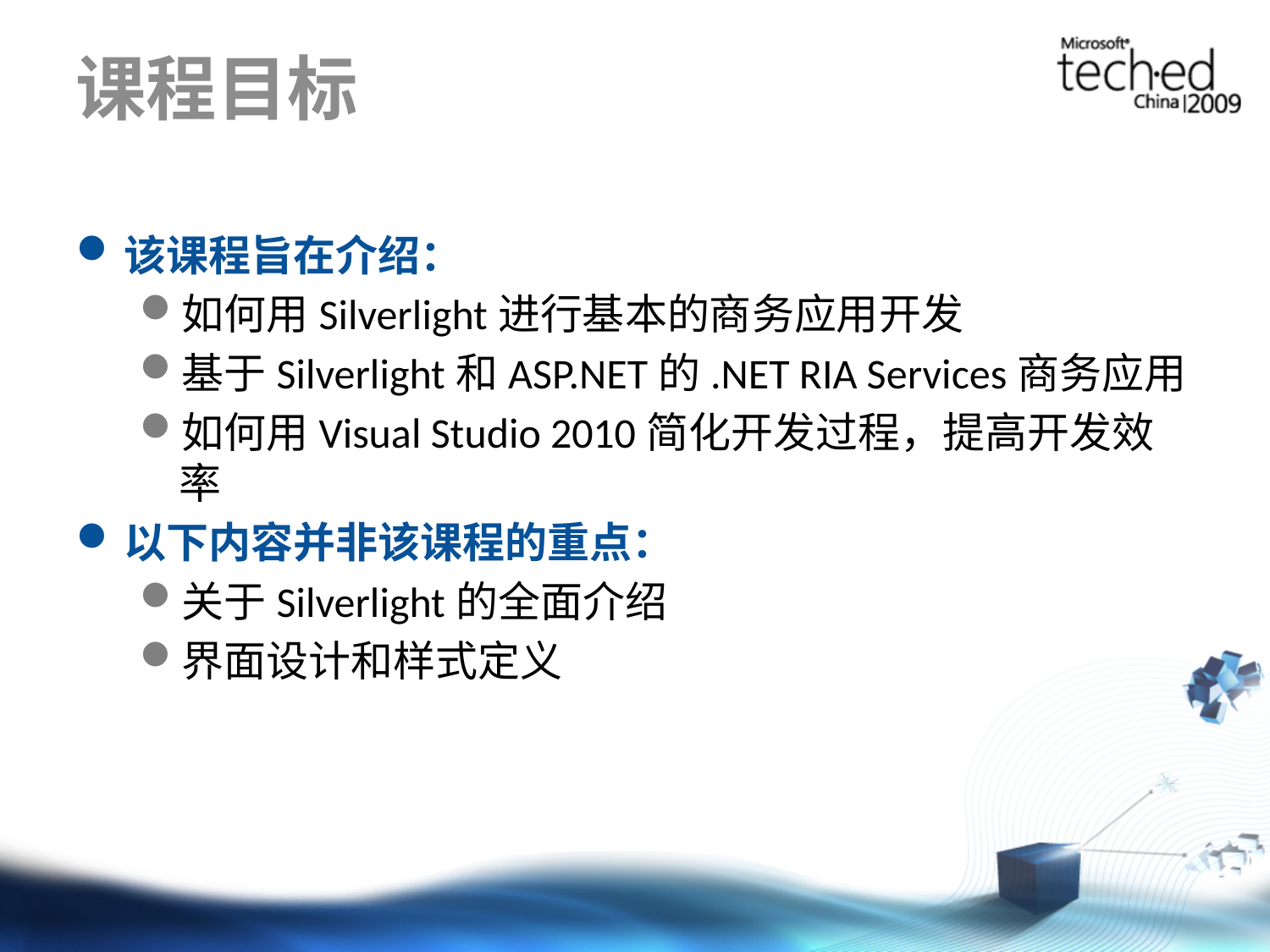

# 课程目标
该课程旨在介绍：
如何用Silverlight进行基本的商务应用开发
基于Silverlight和ASP.NET的.NET RIA Services商务应用
如何用Visual Studio 2010简化开发过程，提高开发效率
以下内容并非该课程的重点：
关于Silverlight的全面介绍
界面设计和样式定义